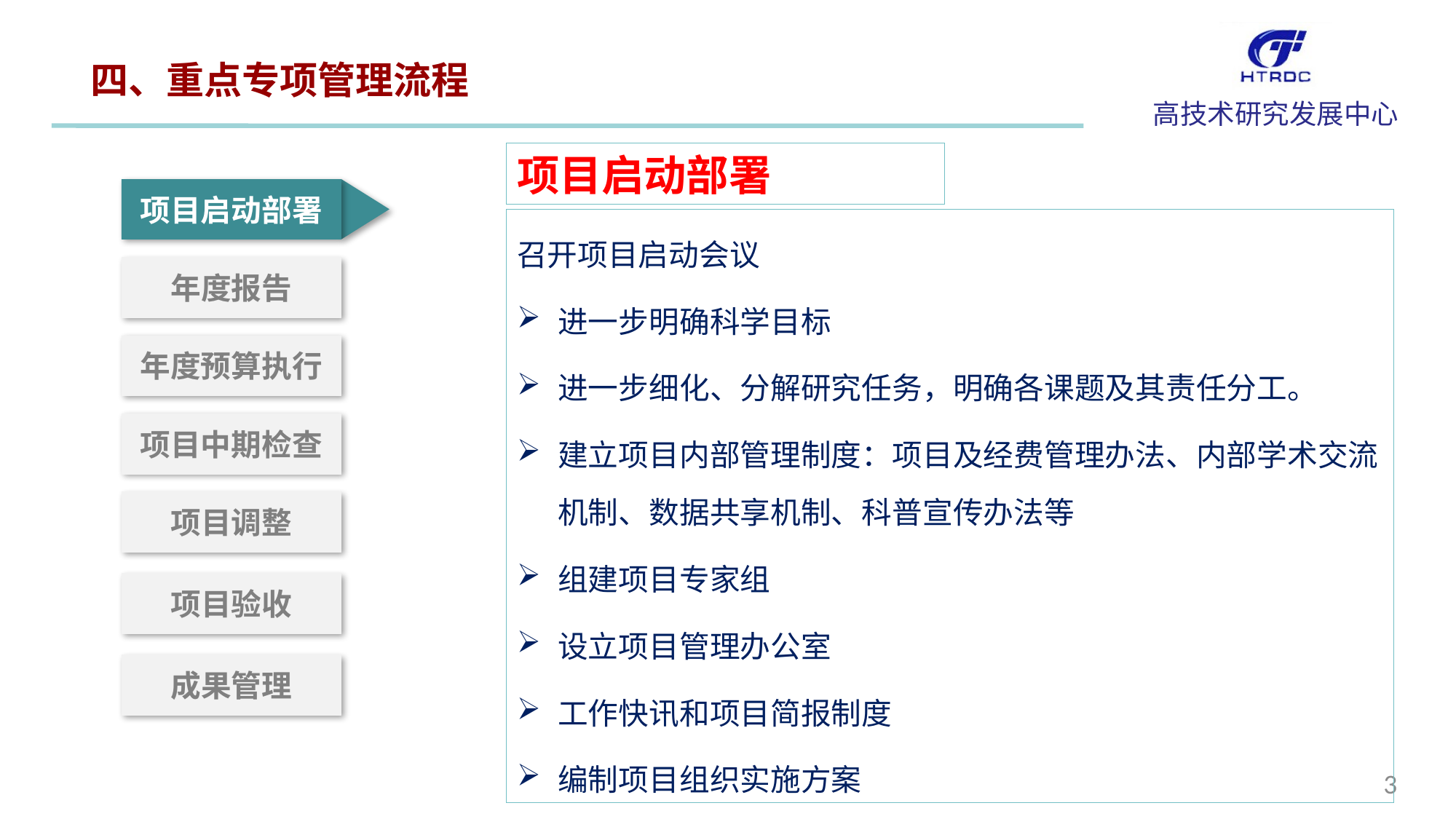

四、重点专项管理流程
项目启动部署
项目启动部署

召开项目启动会议
进一步明确科学目标
进一步细化、分解研究任务，明确各课题及其责任分工。
建立项目内部管理制度：项目及经费管理办法、内部学术交流机制、数据共享机制、科普宣传办法等
组建项目专家组
设立项目管理办公室
工作快讯和项目简报制度
编制项目组织实施方案
年度报告
年度预算执行
项目中期检查
项目调整
项目验收
成果管理